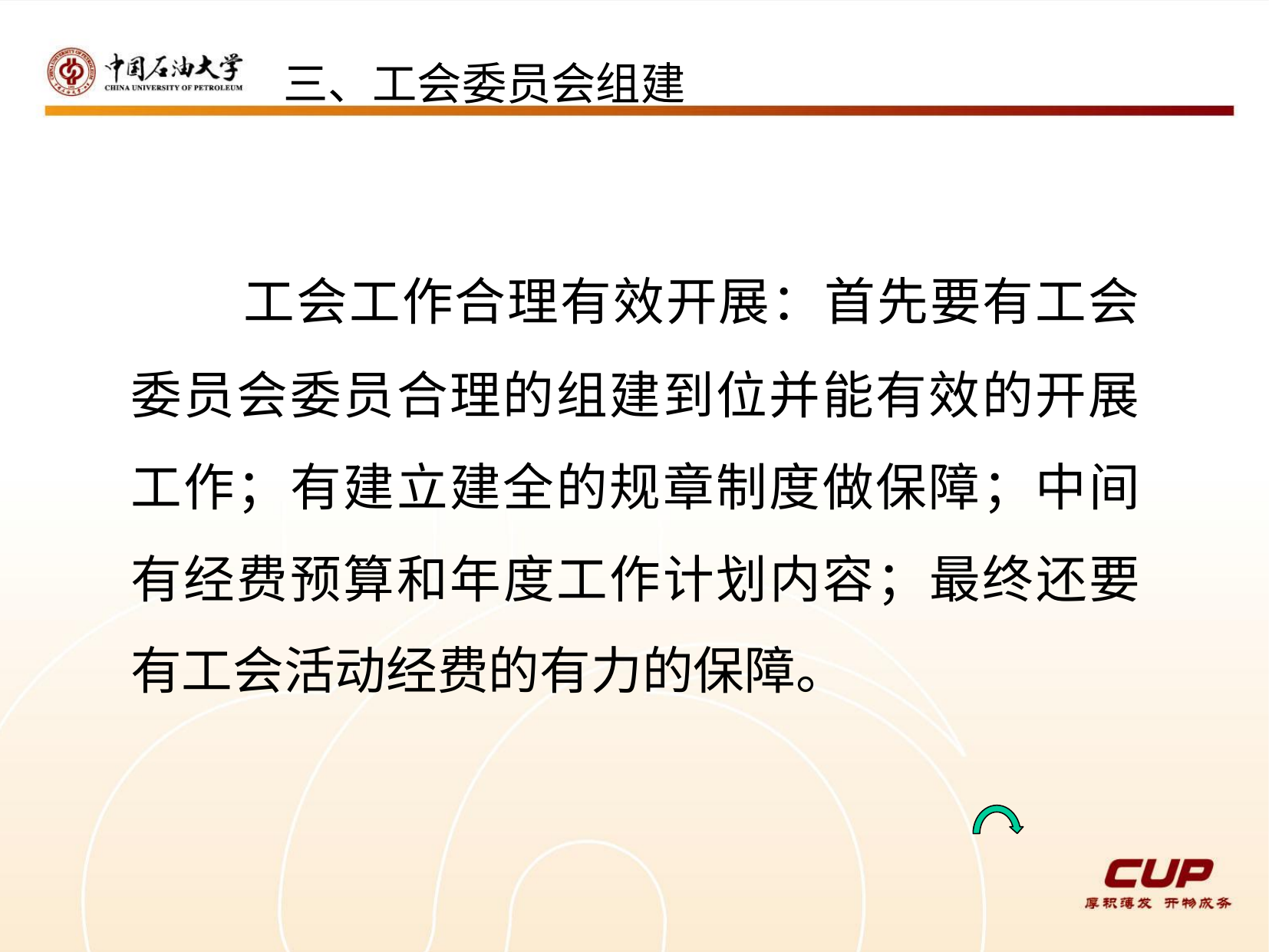

#
三、工会委员会组建

          工会工作合理有效开展：首先要有工会委员会委员合理的组建到位并能有效的开展工作；有建立建全的规章制度做保障；中间有经费预算和年度工作计划内容；最终还要有工会活动经费的有力的保障。